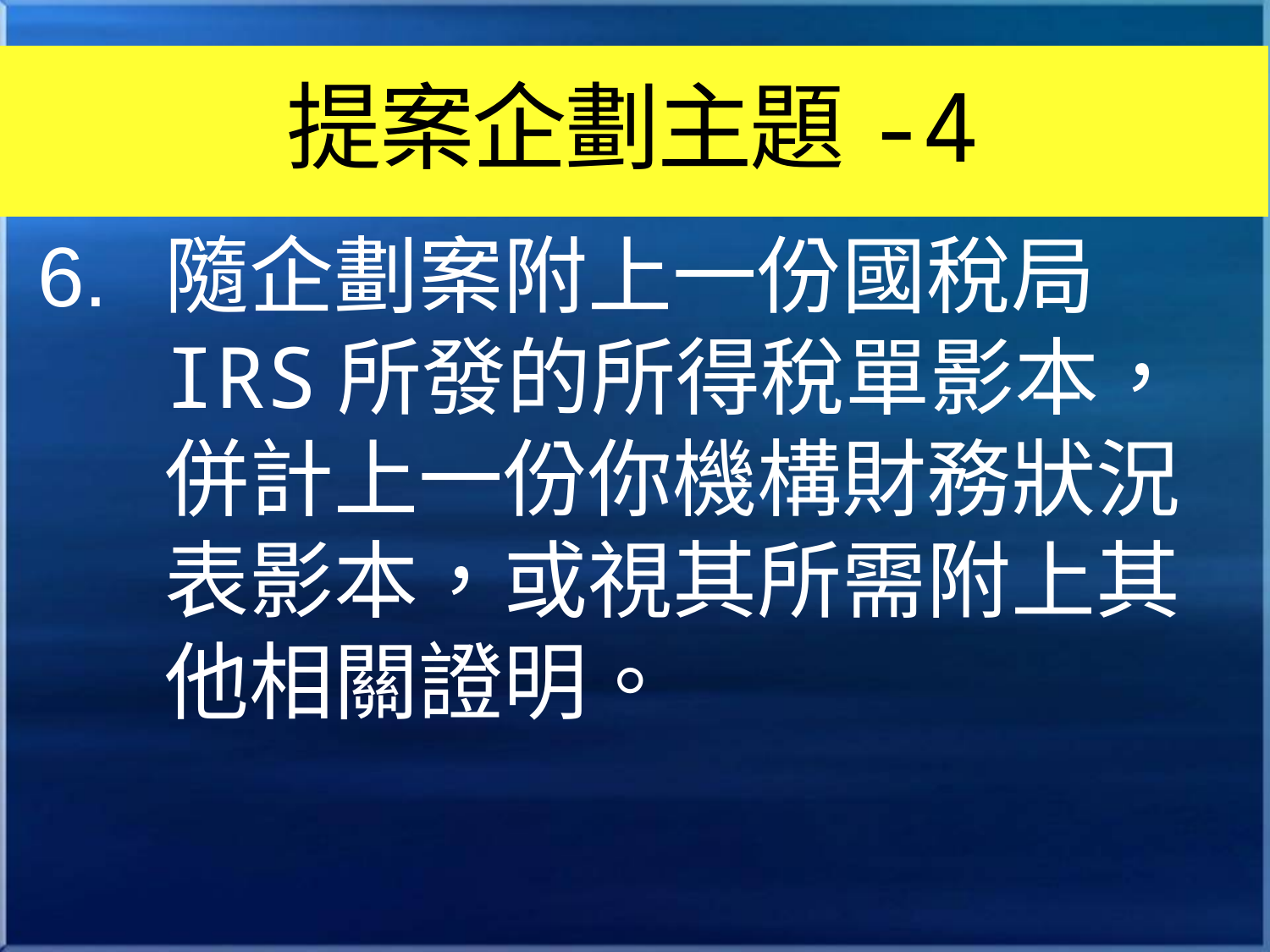

提案企劃主題-4
隨企劃案附上一份國稅局IRS所發的所得稅單影本，併計上一份你機構財務狀況表影本，或視其所需附上其他相關證明。